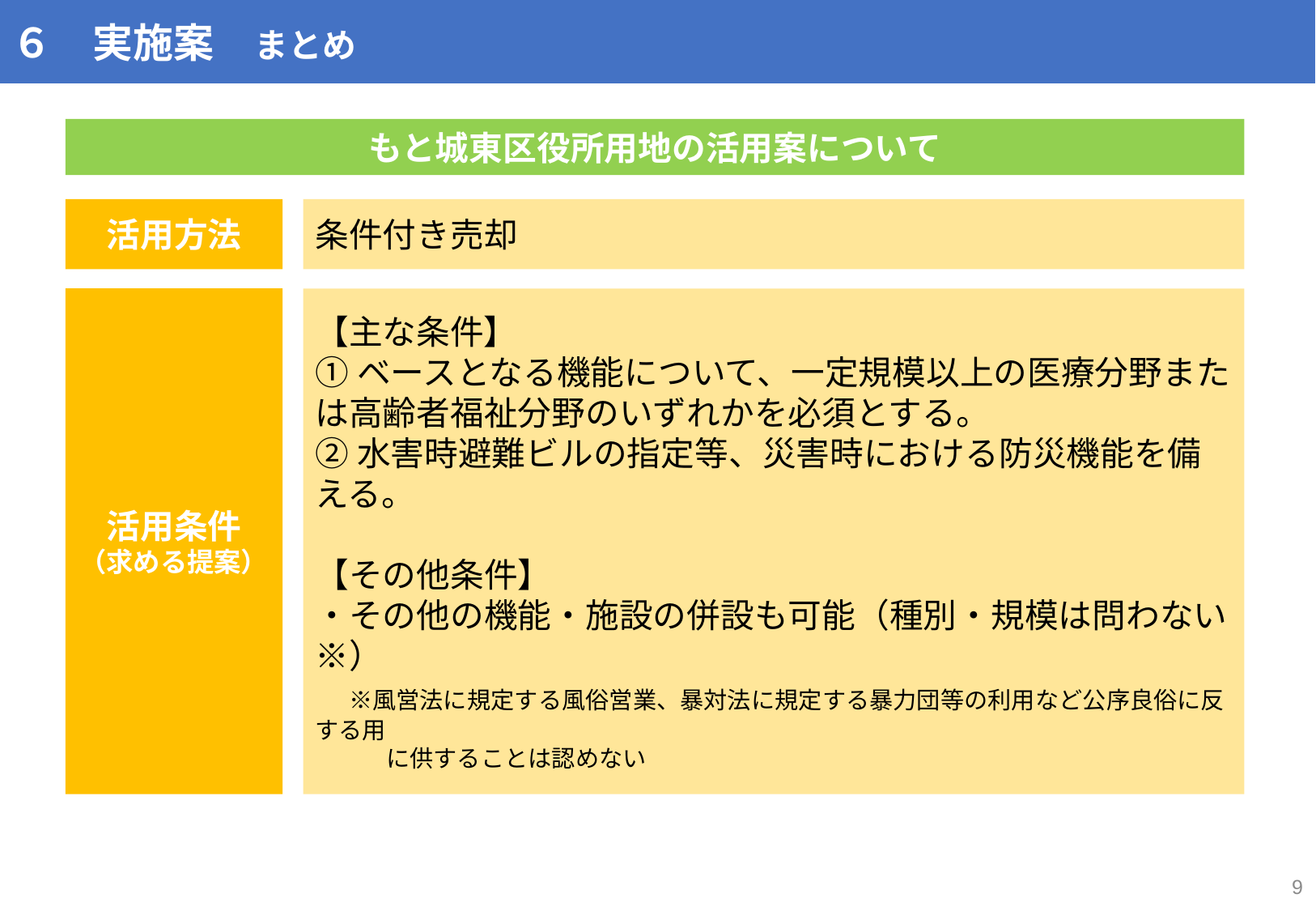

６　実施案　まとめ
もと城東区役所用地の活用案について
活用方法
条件付き売却
活用条件
（求める提案）
【主な条件】
①ベースとなる機能について、一定規模以上の医療分野または高齢者福祉分野のいずれかを必須とする。
②水害時避難ビルの指定等、災害時における防災機能を備える。

【その他条件】
・その他の機能・施設の併設も可能（種別・規模は問わない※）
　※風営法に規定する風俗営業、暴対法に規定する暴力団等の利用など公序良俗に反する用
　　　に供することは認めない
9